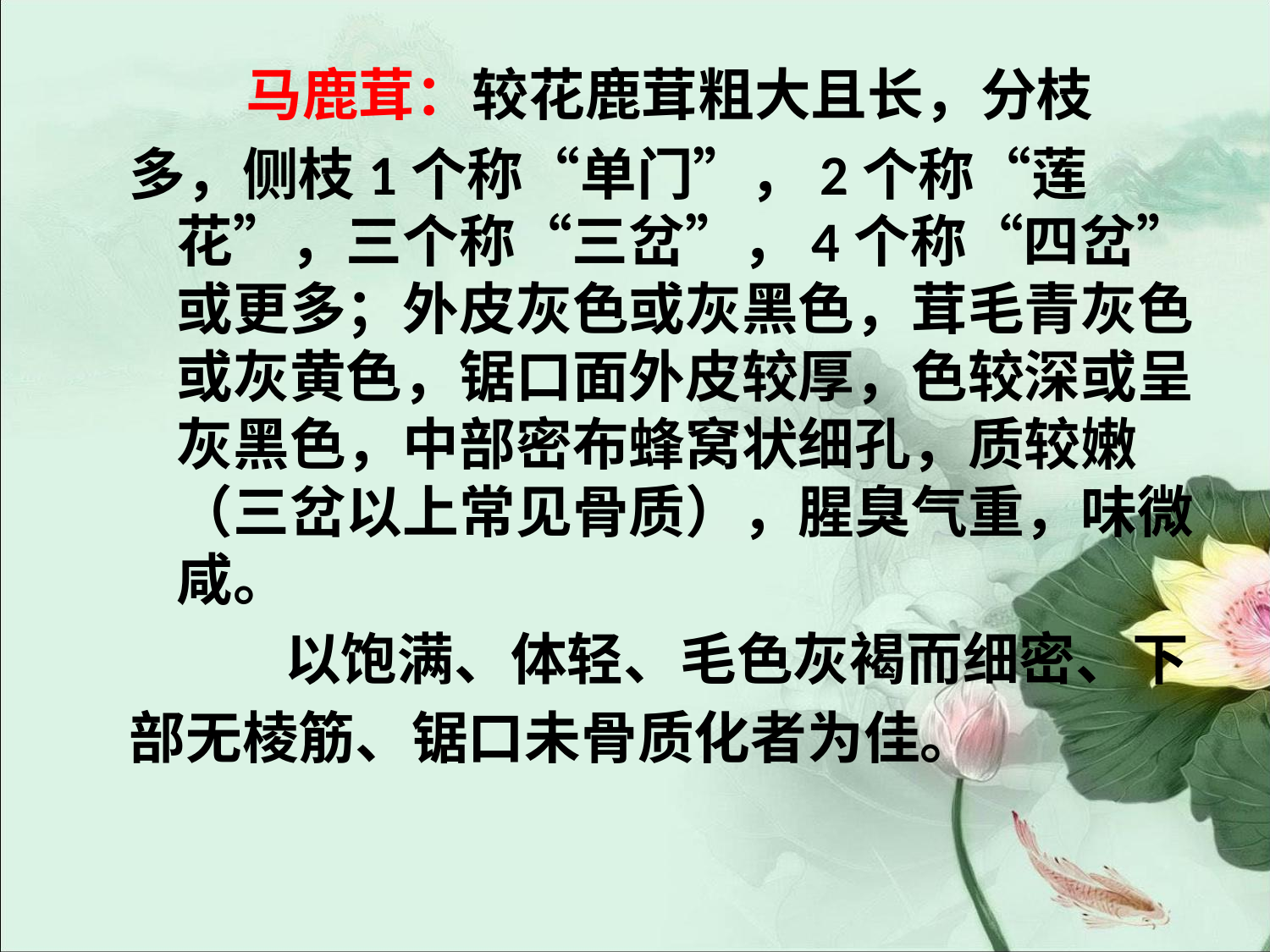

#
        马鹿茸：较花鹿茸粗大且长，分枝
多，侧枝1个称“单门”，2个称“莲花”，三个称“三岔”，4个称“四岔”或更多；外皮灰色或灰黑色，茸毛青灰色或灰黄色，锯口面外皮较厚，色较深或呈灰黑色，中部密布蜂窝状细孔，质较嫩（三岔以上常见骨质），腥臭气重，味微咸。
           以饱满、体轻、毛色灰褐而细密、下
部无棱筋、锯口未骨质化者为佳。